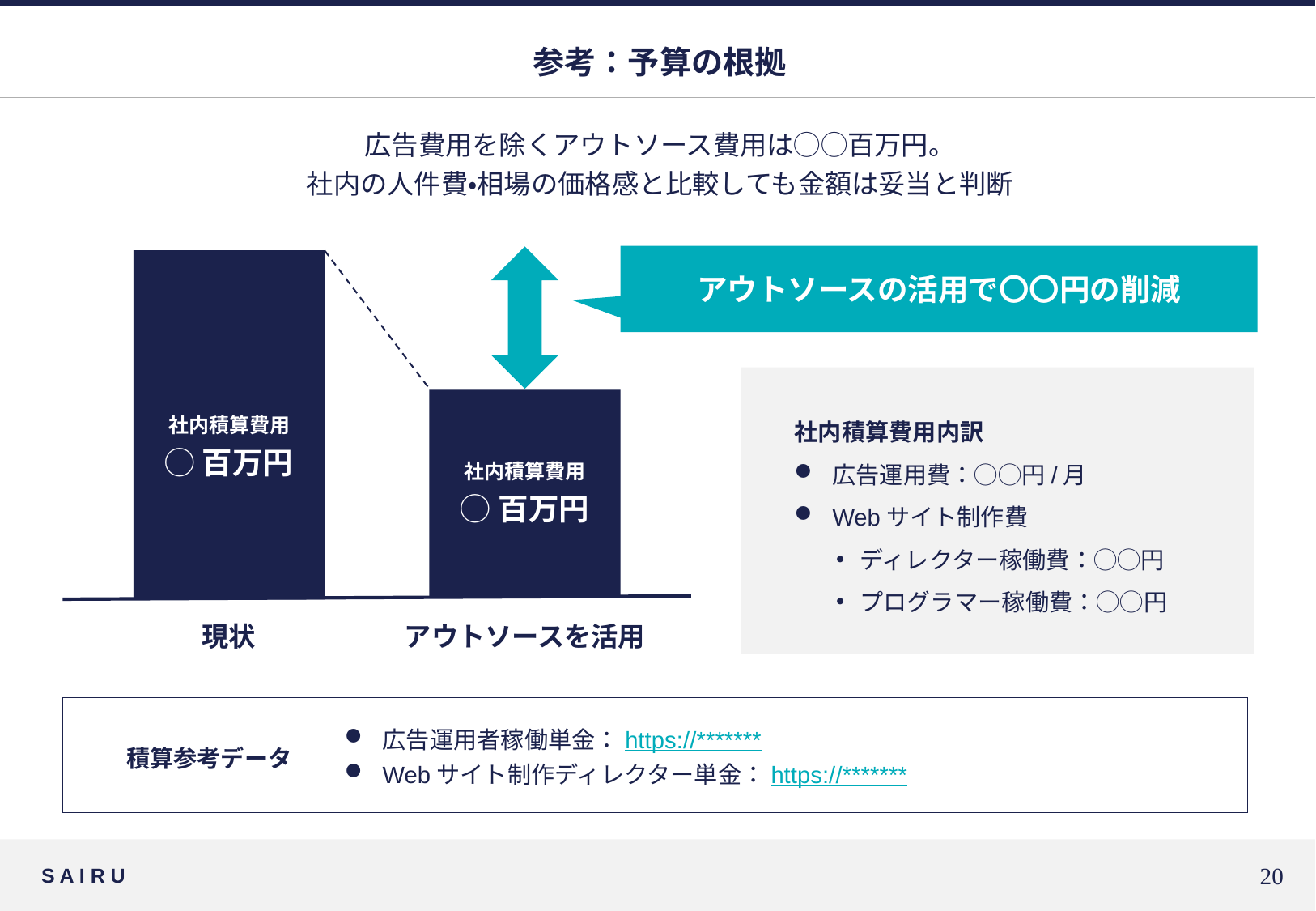

# 参考：予算の根拠
広告費用を除くアウトソース費用は◯◯百万円。
社内の人件費・相場の価格感と比較しても金額は妥当と判断
アウトソースの活用で〇〇円の削減

社内積算費用
◯百万円

社内積算費用
◯百万円
社内積算費用内訳
広告運用費：◯◯円/月
Webサイト制作費
ディレクター稼働費：◯◯円
プログラマー稼働費：◯◯円
現状
アウトソースを活用

広告運用者稼働単金：https://*******
Webサイト制作ディレクター単金：https://*******
積算参考データ
20